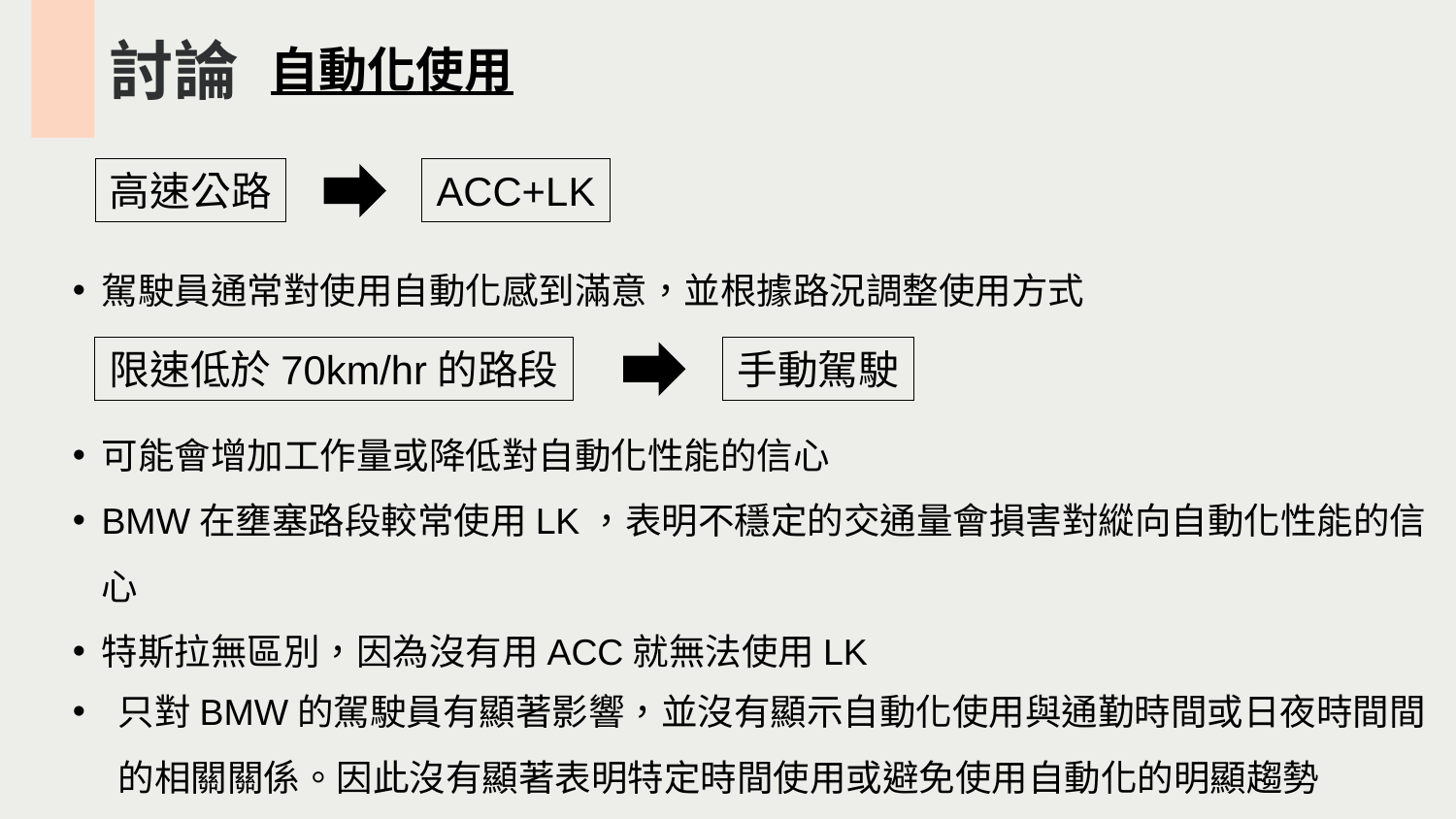

討論
自動化使用
高速公路
ACC+LK

駕駛員通常對使用自動化感到滿意，並根據路況調整使用方式
限速低於70km/hr的路段
手動駕駛

可能會增加工作量或降低對自動化性能的信心
BMW在壅塞路段較常使用LK，表明不穩定的交通量會損害對縱向自動化性能的信心
特斯拉無區別，因為沒有用ACC就無法使用LK
只對BMW的駕駛員有顯著影響，並沒有顯示自動化使用與通勤時間或日夜時間間的相關關係。因此沒有顯著表明特定時間使用或避免使用自動化的明顯趨勢